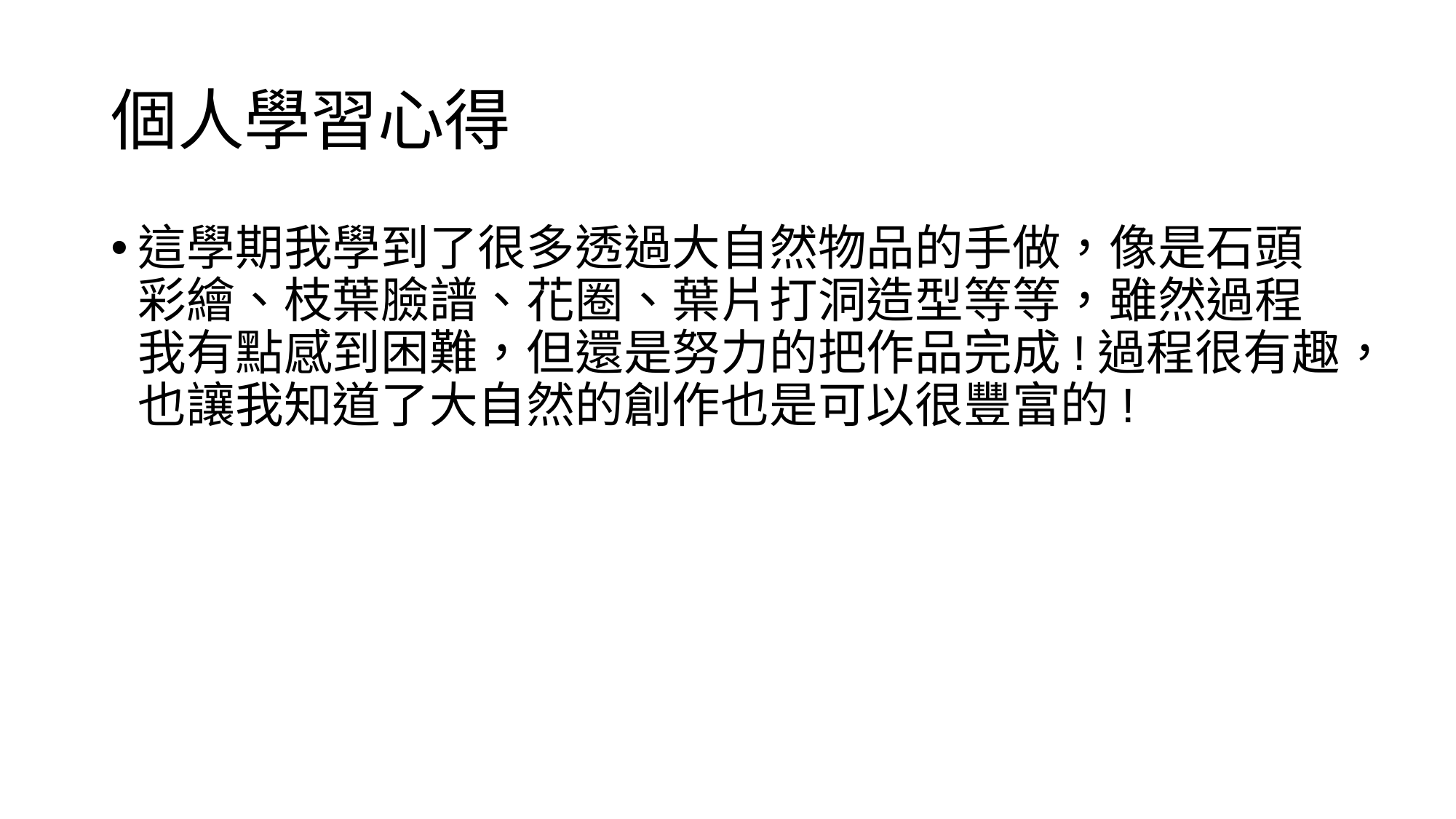

# 個人學習心得
這學期我學到了很多透過大自然物品的手做，像是石頭彩繪、枝葉臉譜、花圈、葉片打洞造型等等，雖然過程我有點感到困難，但還是努力的把作品完成!過程很有趣，也讓我知道了大自然的創作也是可以很豐富的!